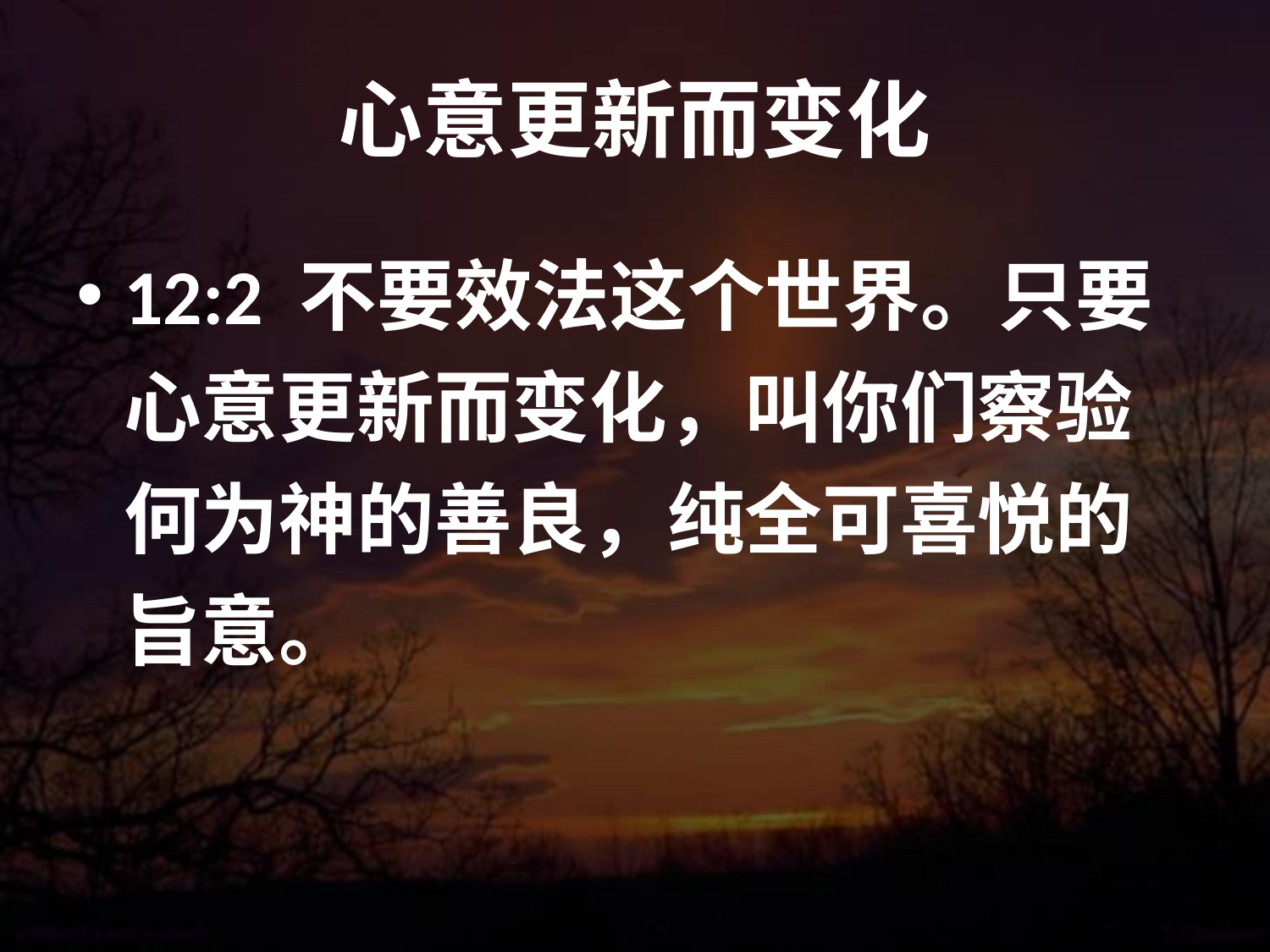

# 心意更新而变化
12:2 不要效法这个世界。只要心意更新而变化，叫你们察验何为神的善良，纯全可喜悦的旨意。